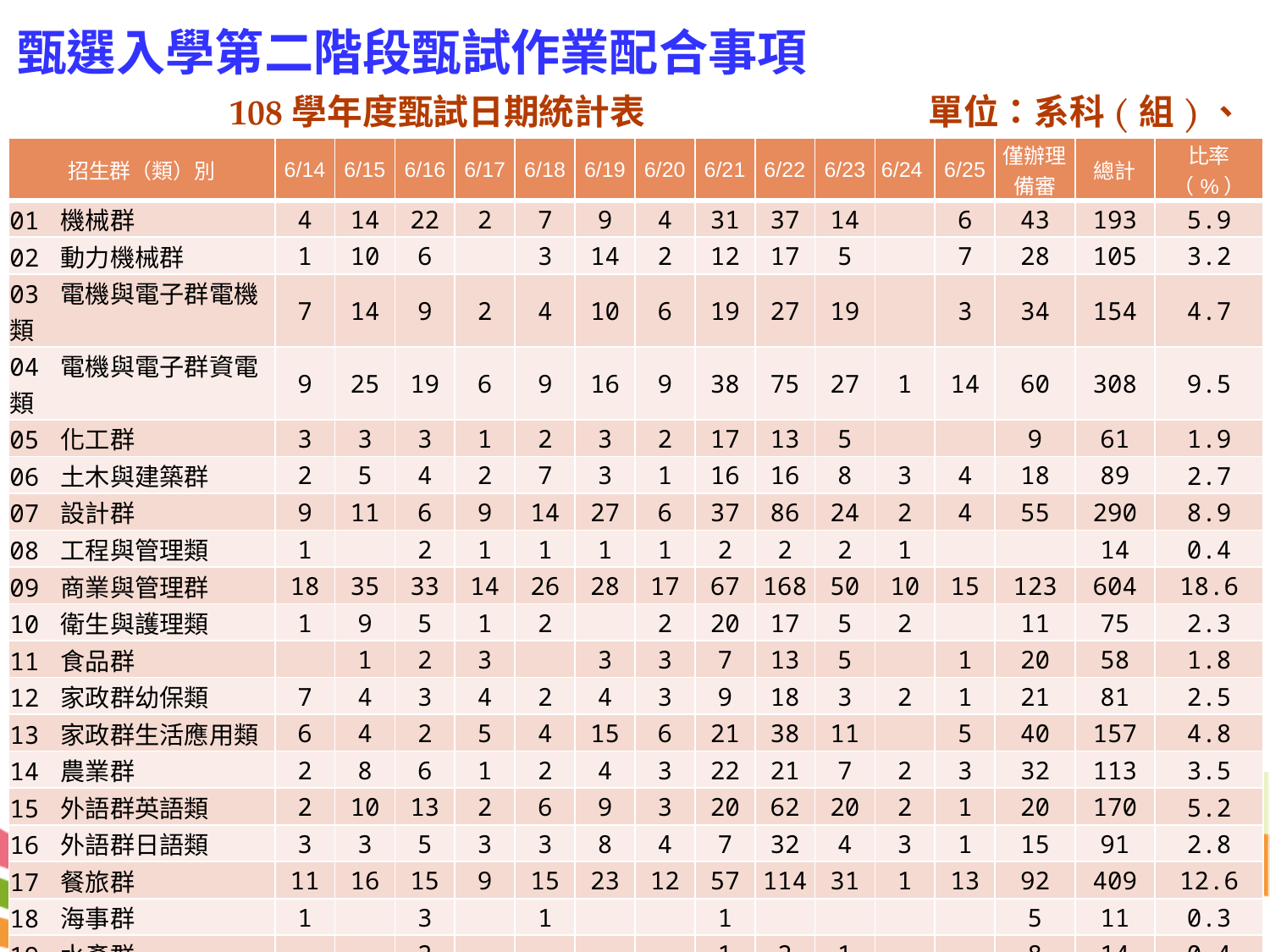

甄選入學第二階段甄試作業配合事項
108學年度甄試日期統計表　　　　　　　　單位：系科(組)、學程
| 招生群（類）別 | 6/14 | 6/15 | 6/16 | 6/17 | 6/18 | 6/19 | 6/20 | 6/21 | 6/22 | 6/23 | 6/24 | 6/25 | 僅辦理備審 | 總計 | 比率（%） |
| --- | --- | --- | --- | --- | --- | --- | --- | --- | --- | --- | --- | --- | --- | --- | --- |
| 01 機械群 | 4 | 14 | 22 | 2 | 7 | 9 | 4 | 31 | 37 | 14 |  | 6 | 43 | 193 | 5.9 |
| 02 動力機械群 | 1 | 10 | 6 |  | 3 | 14 | 2 | 12 | 17 | 5 |  | 7 | 28 | 105 | 3.2 |
| 03 電機與電子群電機類 | 7 | 14 | 9 | 2 | 4 | 10 | 6 | 19 | 27 | 19 |  | 3 | 34 | 154 | 4.7 |
| 04 電機與電子群資電類 | 9 | 25 | 19 | 6 | 9 | 16 | 9 | 38 | 75 | 27 | 1 | 14 | 60 | 308 | 9.5 |
| 05 化工群 | 3 | 3 | 3 | 1 | 2 | 3 | 2 | 17 | 13 | 5 |  |  | 9 | 61 | 1.9 |
| 06 土木與建築群 | 2 | 5 | 4 | 2 | 7 | 3 | 1 | 16 | 16 | 8 | 3 | 4 | 18 | 89 | 2.7 |
| 07 設計群 | 9 | 11 | 6 | 9 | 14 | 27 | 6 | 37 | 86 | 24 | 2 | 4 | 55 | 290 | 8.9 |
| 08 工程與管理類 | 1 |  | 2 | 1 | 1 | 1 | 1 | 2 | 2 | 2 | 1 |  |  | 14 | 0.4 |
| 09 商業與管理群 | 18 | 35 | 33 | 14 | 26 | 28 | 17 | 67 | 168 | 50 | 10 | 15 | 123 | 604 | 18.6 |
| 10 衛生與護理類 | 1 | 9 | 5 | 1 | 2 |  | 2 | 20 | 17 | 5 | 2 |  | 11 | 75 | 2.3 |
| 11 食品群 |  | 1 | 2 | 3 |  | 3 | 3 | 7 | 13 | 5 |  | 1 | 20 | 58 | 1.8 |
| 12 家政群幼保類 | 7 | 4 | 3 | 4 | 2 | 4 | 3 | 9 | 18 | 3 | 2 | 1 | 21 | 81 | 2.5 |
| 13 家政群生活應用類 | 6 | 4 | 2 | 5 | 4 | 15 | 6 | 21 | 38 | 11 |  | 5 | 40 | 157 | 4.8 |
| 14 農業群 | 2 | 8 | 6 | 1 | 2 | 4 | 3 | 22 | 21 | 7 | 2 | 3 | 32 | 113 | 3.5 |
| 15 外語群英語類 | 2 | 10 | 13 | 2 | 6 | 9 | 3 | 20 | 62 | 20 | 2 | 1 | 20 | 170 | 5.2 |
| 16 外語群日語類 | 3 | 3 | 5 | 3 | 3 | 8 | 4 | 7 | 32 | 4 | 3 | 1 | 15 | 91 | 2.8 |
| 17 餐旅群 | 11 | 16 | 15 | 9 | 15 | 23 | 12 | 57 | 114 | 31 | 1 | 13 | 92 | 409 | 12.6 |
| 18 海事群 | 1 |  | 3 |  | 1 |  |  | 1 |  |  |  |  | 5 | 11 | 0.3 |
| 19 水產群 |  |  | 2 |  |  |  |  | 1 | 2 | 1 |  |  | 8 | 14 | 0.4 |
| 20 藝術群影視類 | 1 | 1 | 1 | 2 | 2 | 10 | 3 | 8 | 15 | 5 | 1 |  | 13 | 62 | 1.9 |
| 21 資管類 |  |  | 5 |  |  | 4 | 1 | 3 | 10 | 10 | 3 |  | 4 | 40 | 1.2 |
| 99 青年儲蓄帳戶組 |  | 12 | 17 | 3 | 1 | 3 | 2 | 11 | 32 | 13 | 3 | 1 | 56 | 154 | 4.7 |
| 總計 | 88 | 185 | 183 | 70 | 111 | 194 | 90 | 426 | 815 | 269 | 36 | 79 | 707 | 3253 | 100.0 |
| 比率（%） | 2.7 | 5.7 | 5.6 | 2.2 | 3.4 | 6.0 | 2.8 | 13.1 | 25.1 | 8.3 | 1.1 | 2.4 | 21.7 | 2.7 |  |